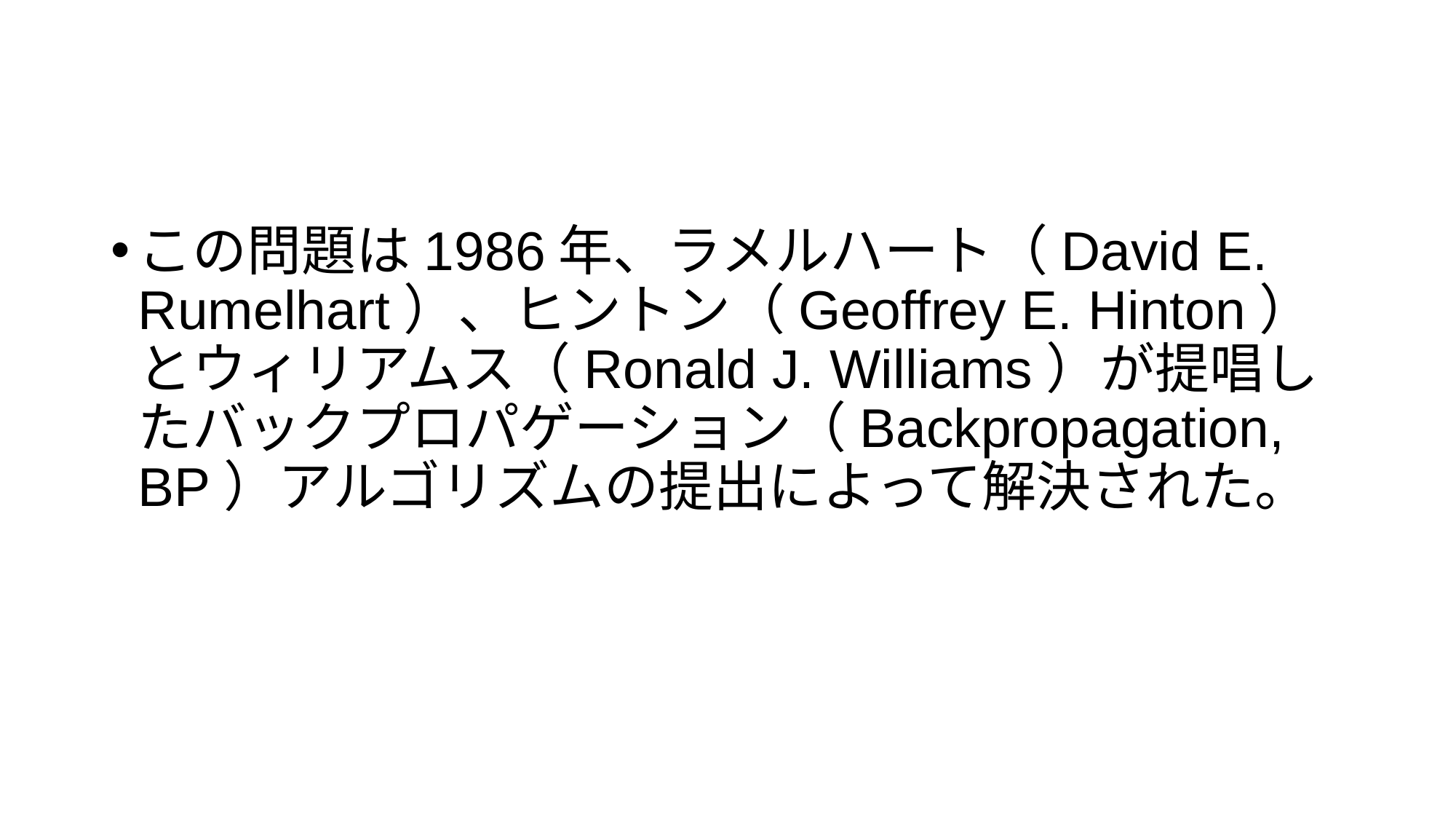

#
この問題は1986年、ラメルハート（David E. Rumelhart）、ヒントン（Geoffrey E. Hinton）とウィリアムス（Ronald J. Williams）が提唱したバックプロパゲーション（Backpropagation, BP）アルゴリズムの提出によって解決された。